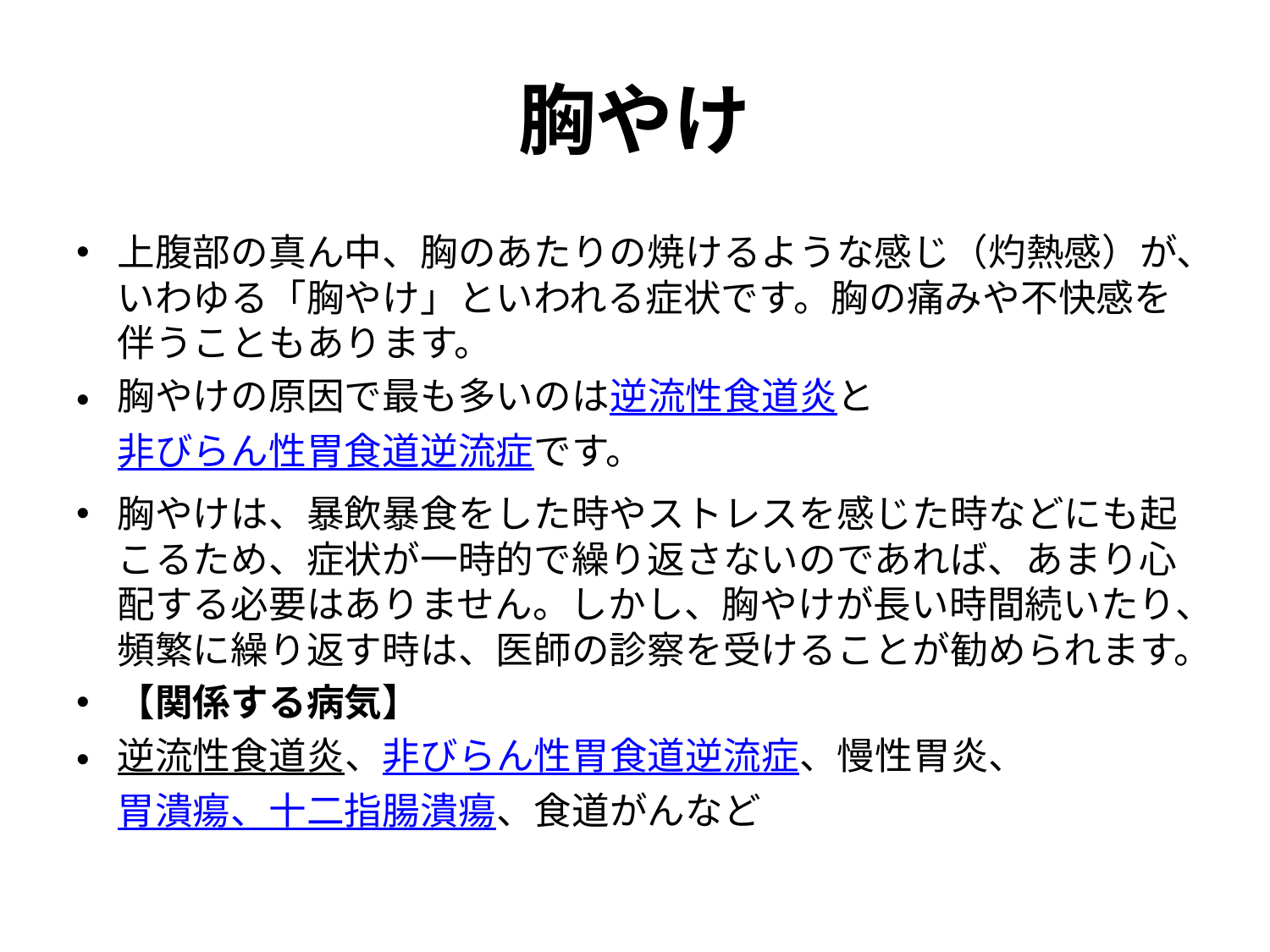

# 胸やけ
上腹部の真ん中、胸のあたりの焼けるような感じ（灼熱感）が、いわゆる「胸やけ」といわれる症状です。胸の痛みや不快感を伴うこともあります。
胸やけの原因で最も多いのは逆流性食道炎と非びらん性胃食道逆流症です。
胸やけは、暴飲暴食をした時やストレスを感じた時などにも起こるため、症状が一時的で繰り返さないのであれば、あまり心配する必要はありません。しかし、胸やけが長い時間続いたり、頻繁に繰り返す時は、医師の診察を受けることが勧められます。
【関係する病気】
逆流性食道炎、非びらん性胃食道逆流症、慢性胃炎、胃潰瘍、十二指腸潰瘍、食道がんなど